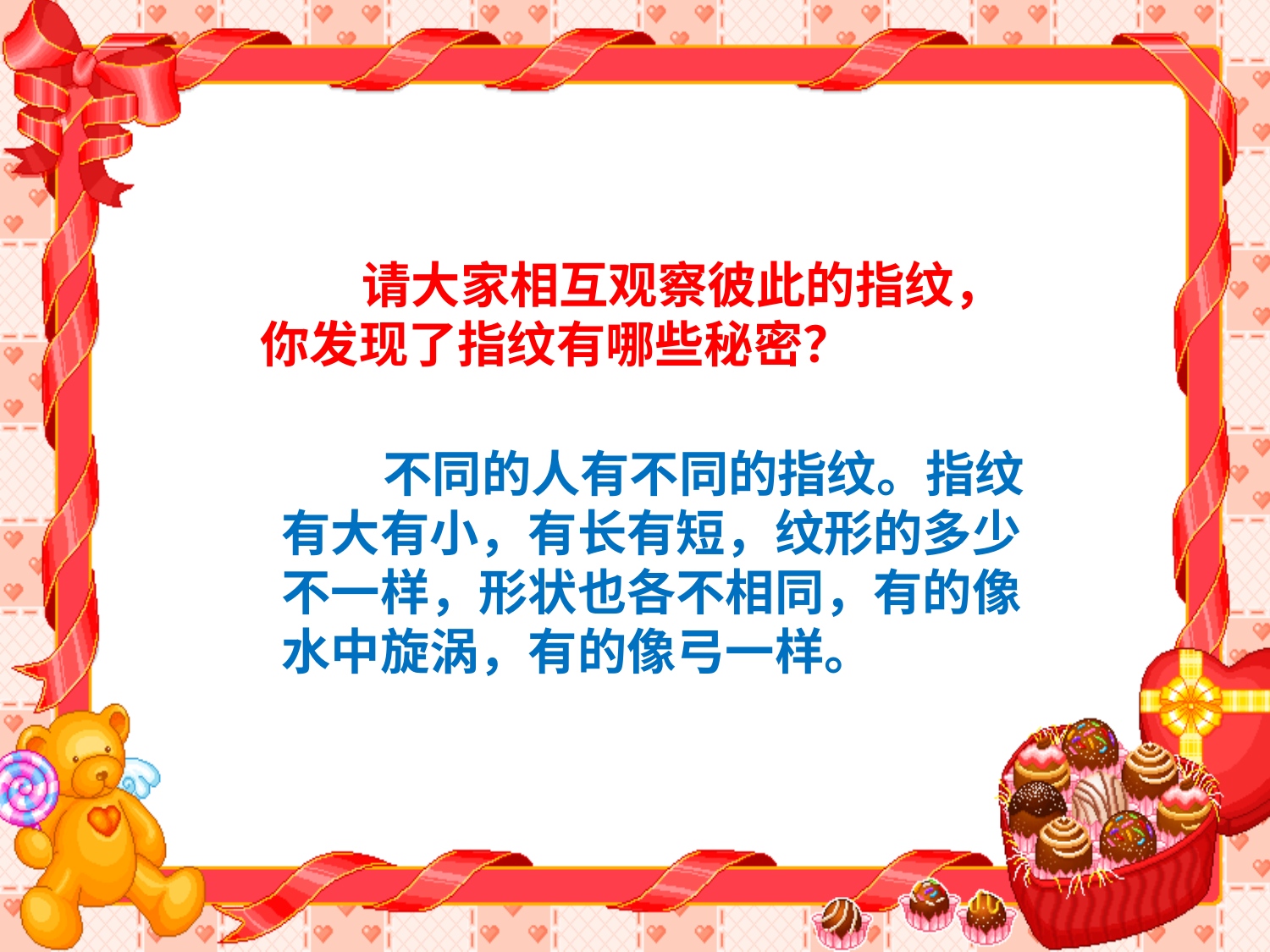

请大家相互观察彼此的指纹，你发现了指纹有哪些秘密？
        不同的人有不同的指纹。指纹有大有小，有长有短，纹形的多少不一样，形状也各不相同，有的像水中旋涡，有的像弓一样。